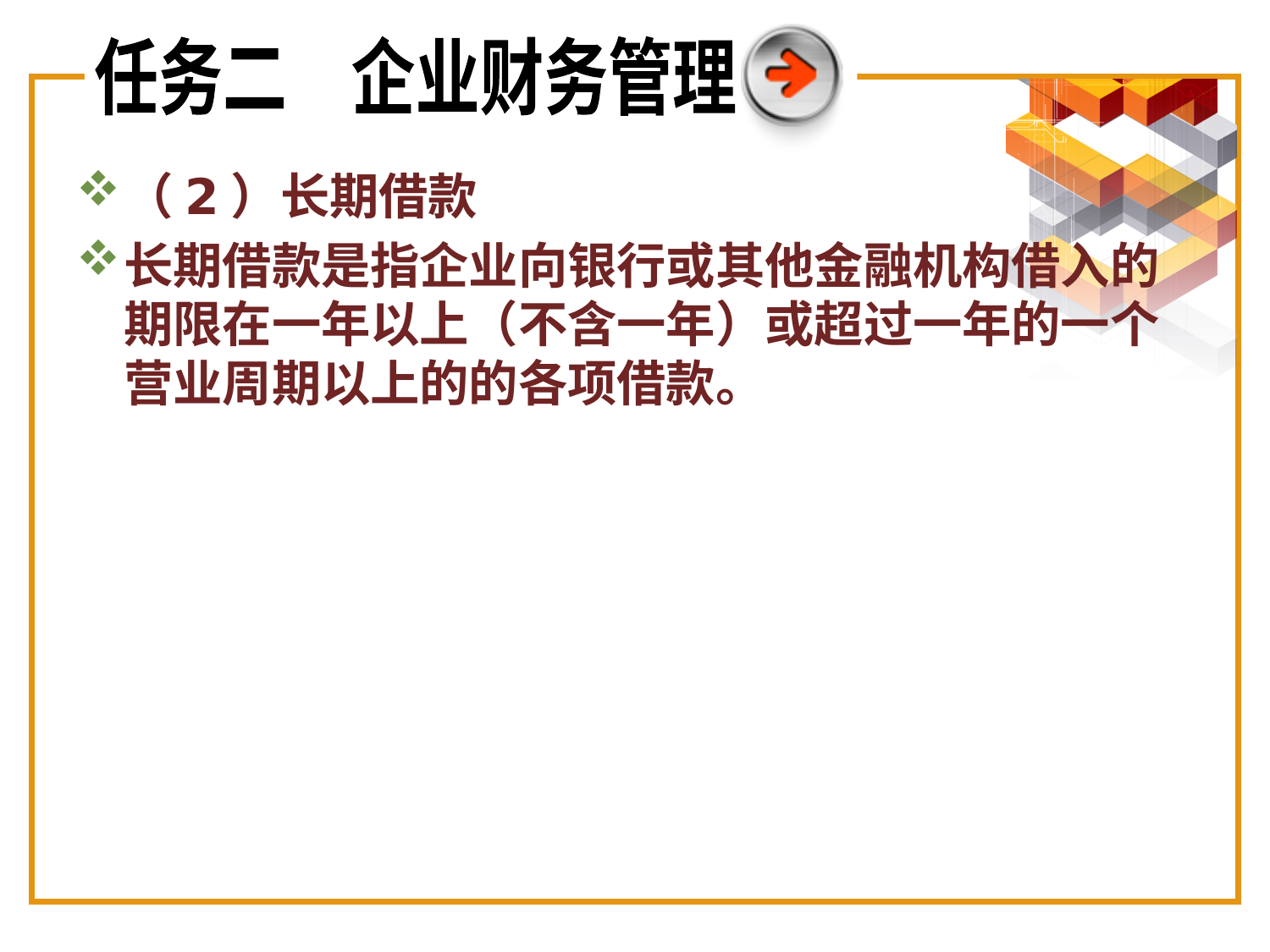

任务二　企业财务管理
（2）长期借款
长期借款是指企业向银行或其他金融机构借入的期限在一年以上（不含一年）或超过一年的一个营业周期以上的的各项借款。